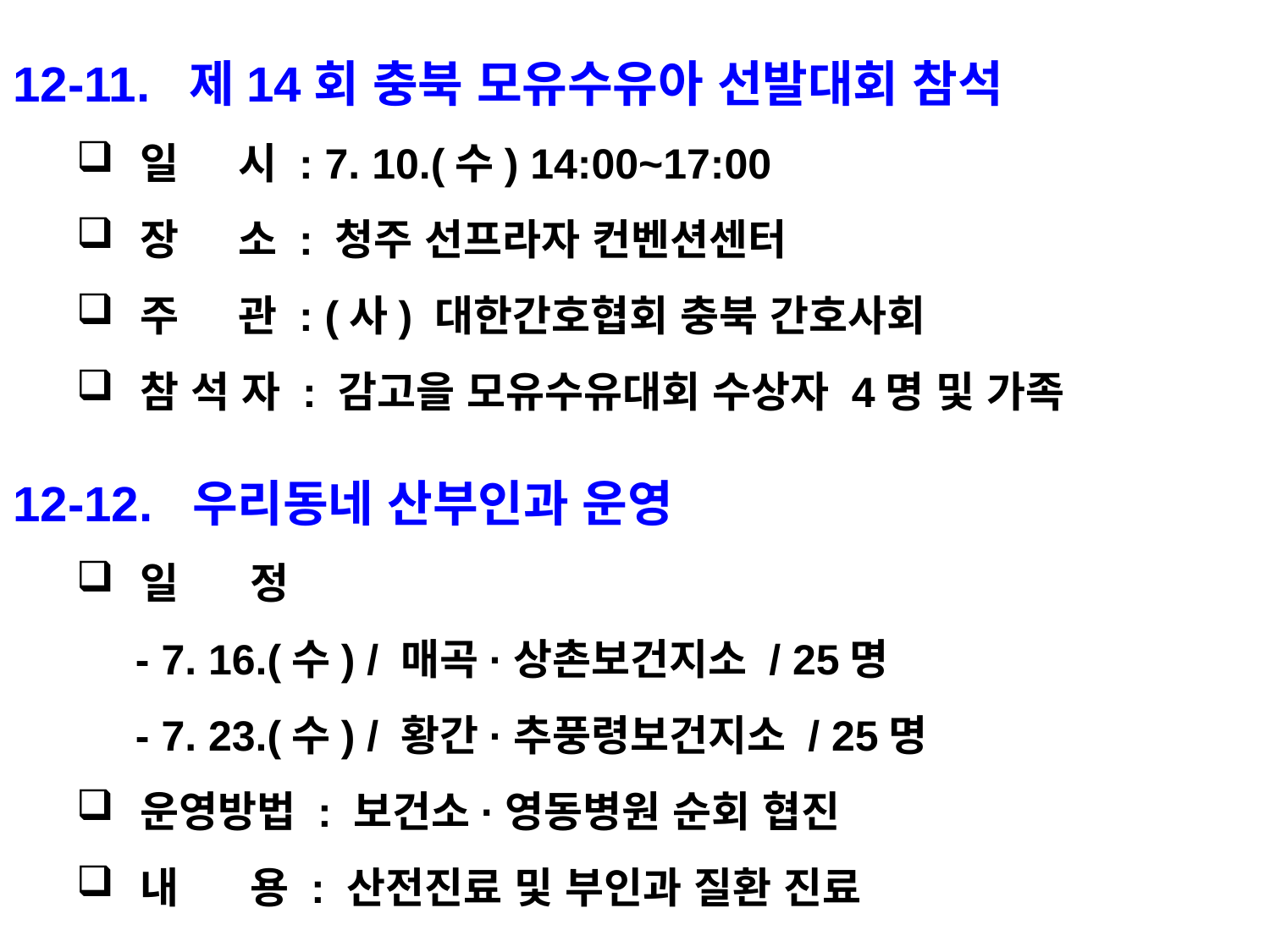

12-11.  제14회 충북 모유수유아 선발대회 참석
일     시 : 7. 10.(수) 14:00~17:00
장     소 : 청주 선프라자 컨벤션센터
주     관 : (사) 대한간호협회 충북 간호사회
참 석 자 : 감고을 모유수유대회 수상자 4명 및 가족

12-12.  우리동네 산부인과 운영
일      정
     - 7. 16.(수) / 매곡·상촌보건지소 / 25명
     - 7. 23.(수) / 황간·추풍령보건지소 / 25명
운영방법 : 보건소·영동병원 순회 협진
내      용 : 산전진료 및 부인과 질환 진료